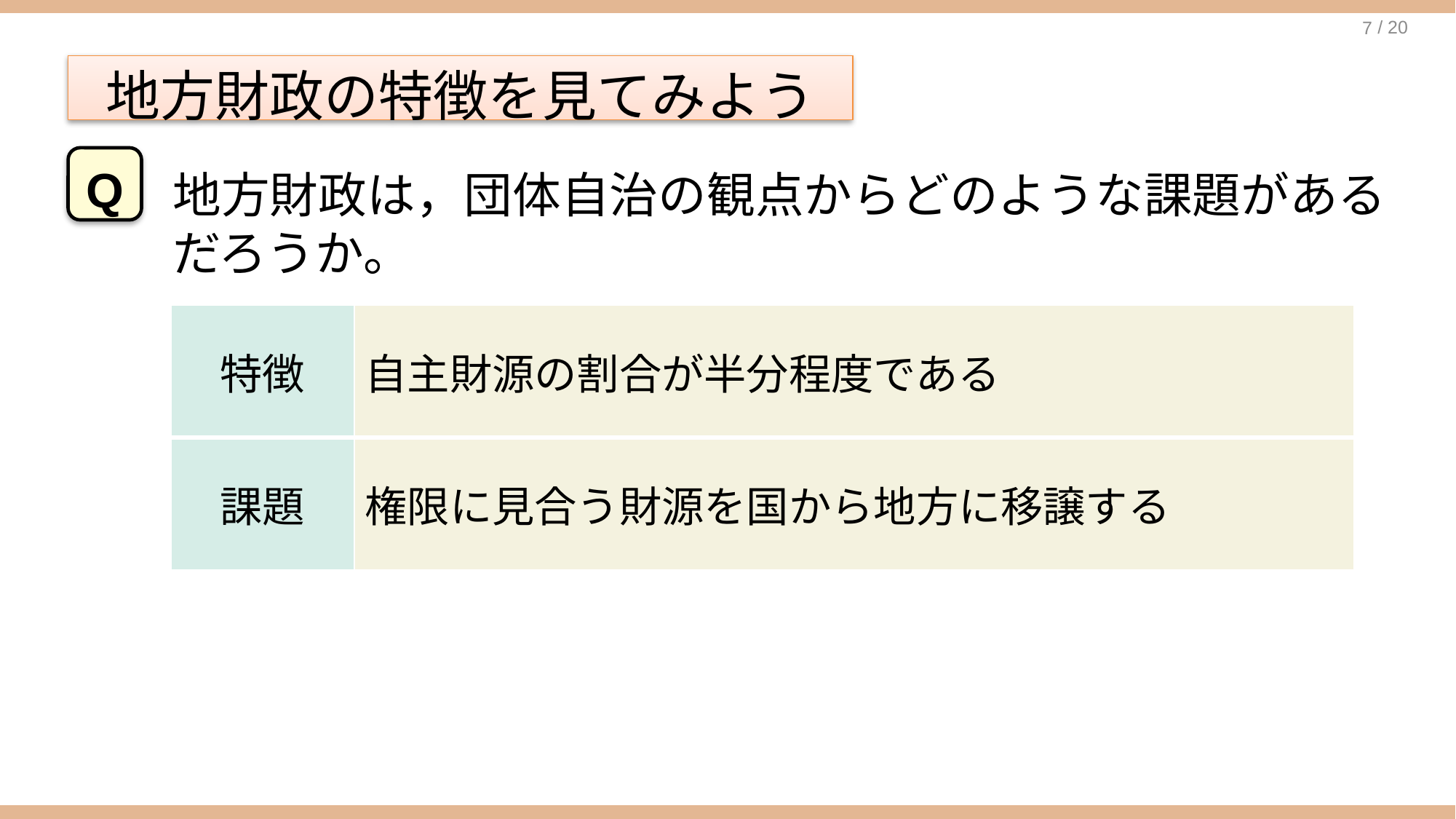

地方財政の特徴を見てみよう
Q
地方財政は，団体自治の観点からどのような課題がある
だろうか。
| 特徴 |  |
| --- | --- |
| 課題 |  |
| 特徴 | 自主財源の割合が半分程度である |
| --- | --- |
| 課題 | 権限に見合う財源を国から地方に移譲する |